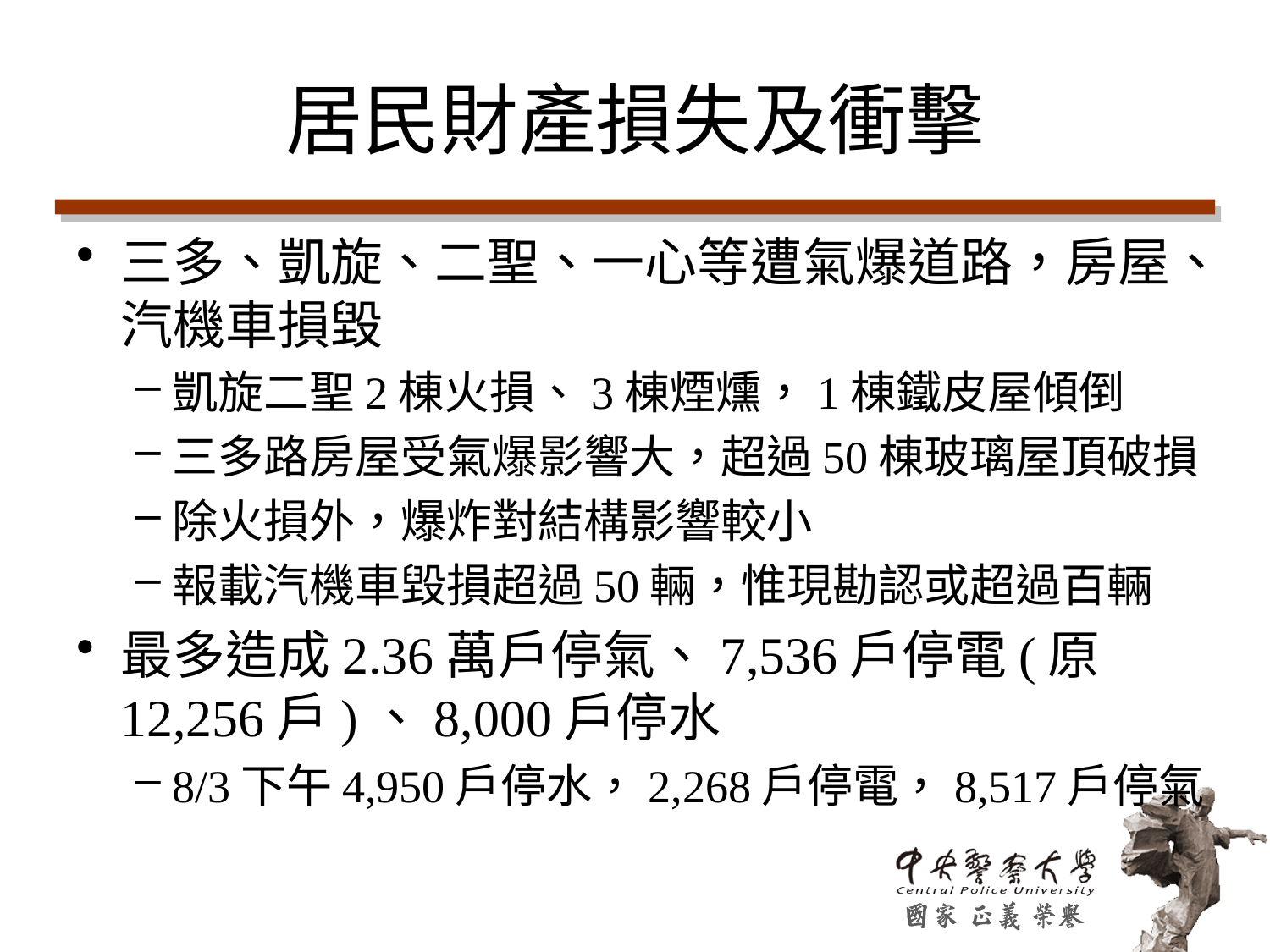

# 居民財產損失及衝擊
三多、凱旋、二聖、一心等遭氣爆道路，房屋、汽機車損毀
凱旋二聖2棟火損、3棟煙燻，1棟鐵皮屋傾倒
三多路房屋受氣爆影響大，超過50棟玻璃屋頂破損
除火損外，爆炸對結構影響較小
報載汽機車毀損超過50輛，惟現勘認或超過百輛
最多造成2.36萬戶停氣、7,536戶停電(原12,256戶)、8,000戶停水
8/3下午4,950戶停水，2,268戶停電，8,517戶停氣